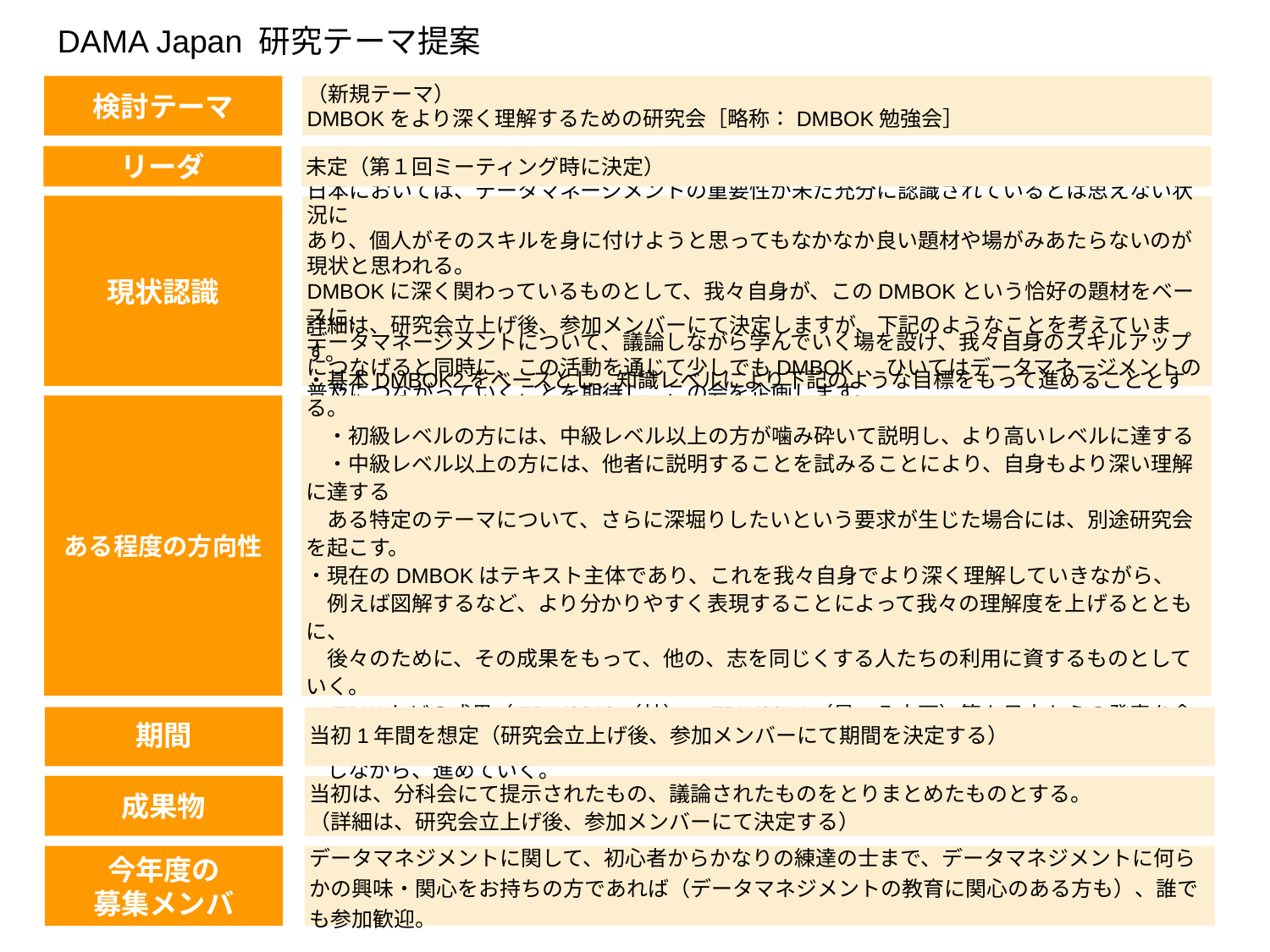

DAMA Japan 研究テーマ提案
検討テーマ
（新規テーマ）
DMBOKをより深く理解するための研究会［略称：DMBOK勉強会］
リーダ
未定（第１回ミーティング時に決定）
現状認識
日本においては、データマネージメントの重要性が未だ充分に認識されているとは思えない状況に
あり、個人がそのスキルを身に付けようと思ってもなかなか良い題材や場がみあたらないのが現状と思われる。
DMBOKに深く関わっているものとして、我々自身が、このDMBOKという恰好の題材をベースに、
データマネージメントについて、議論しながら学んでいく場を設け、我々自身のスキルアップにつなげると同時に、この活動を通じて少しでもDMBOK 、ひいてはデータマネージメントの普及につながっていくことを期待し、この会を企画します。
ある程度の方向性
詳細は、研究会立上げ後、参加メンバーにて決定しますが、下記のようなことを考えています。
・基本DMBOK2をベースとし、知識レベルにより下記のような目標をもって進めることとする。
　・初級レベルの方には、中級レベル以上の方が噛み砕いて説明し、より高いレベルに達する
　・中級レベル以上の方には、他者に説明することを試みることにより、自身もより深い理解に達する
　ある特定のテーマについて、さらに深堀りしたいという要求が生じた場合には、別途研究会を起こす。
・現在のDMBOKはテキスト主体であり、これを我々自身でより深く理解していきながら、
　例えば図解するなど、より分かりやすく表現することによって我々の理解度を上げるとともに、
　後々のために、その成果をもって、他の、志を同じくする人たちの利用に資するものとしていく。
・EDWなどの成果（EDW2013（林）、EDW2014（星・八木下）等々日本からの発表を含む）も参考に
　しながら、進めていく。
期間
当初1年間を想定（研究会立上げ後、参加メンバーにて期間を決定する）
成果物
当初は、分科会にて提示されたもの、議論されたものをとりまとめたものとする。
（詳細は、研究会立上げ後、参加メンバーにて決定する）
今年度の
募集メンバ
データマネジメントに関して、初心者からかなりの練達の士まで、データマネジメントに何らかの興味・関心をお持ちの方であれば（データマネジメントの教育に関心のある方も）、誰でも参加歓迎。